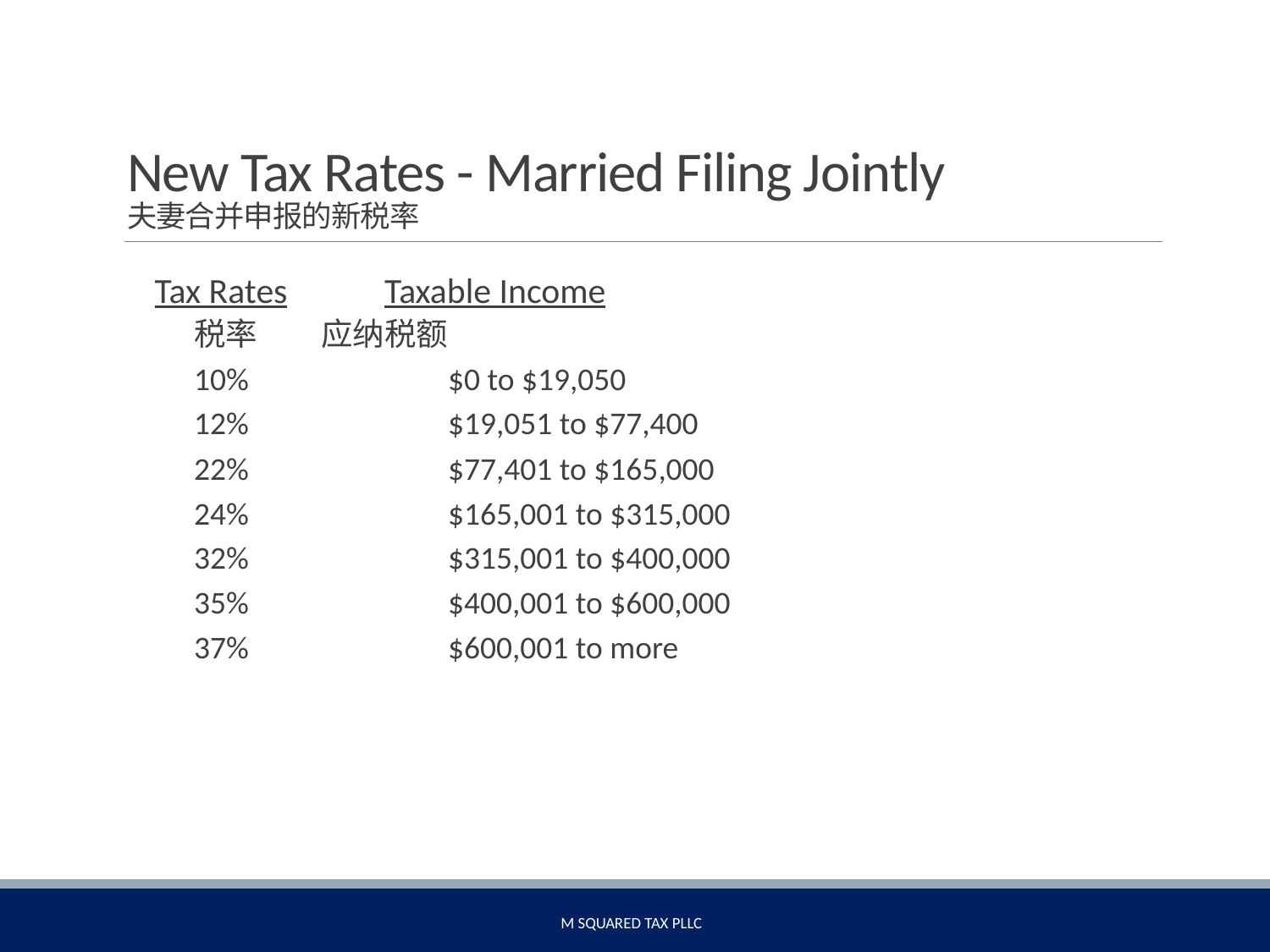

# New Tax Rates - Married Filing Jointly 夫妻合并申报的新税率
   Tax Rates	Taxable Income
税率	应纳税额
10%		$0 to $19,050
12%		$19,051 to $77,400
22%		$77,401 to $165,000
24%		$165,001 to $315,000
32%		$315,001 to $400,000
35%		$400,001 to $600,000
37%		$600,001 to more

M Squared Tax PLLC